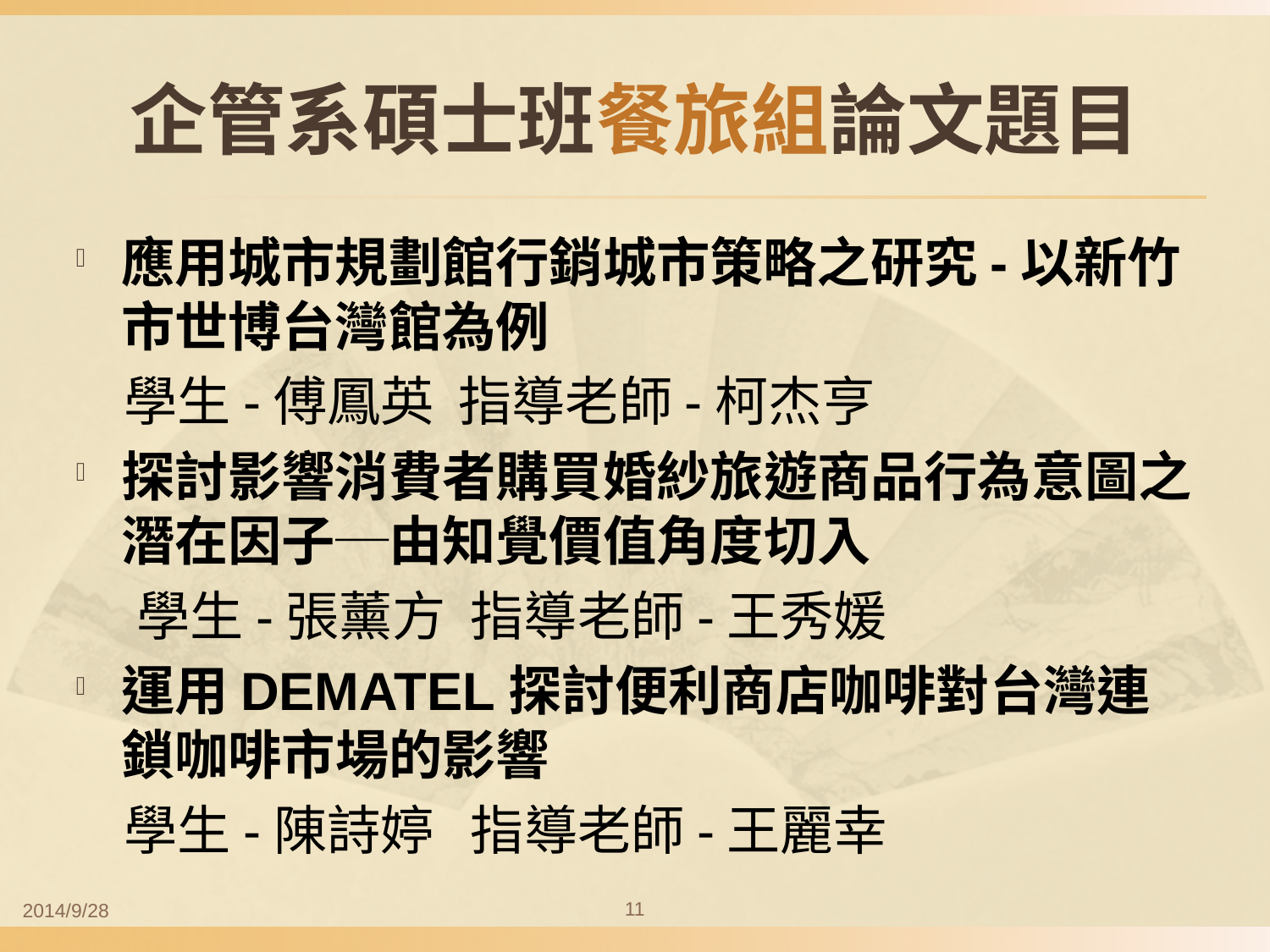

# 企管系碩士班餐旅組論文題目
應用城市規劃館行銷城市策略之研究-以新竹市世博台灣館為例
   學生-傅鳳英  指導老師-柯杰亨
探討影響消費者購買婚紗旅遊商品行為意圖之潛在因子─由知覺價值角度切入
    學生-張薰方  指導老師-王秀媛
運用DEMATEL探討便利商店咖啡對台灣連鎖咖啡市場的影響
   學生-陳詩婷   指導老師-王麗幸
2014/9/28
11